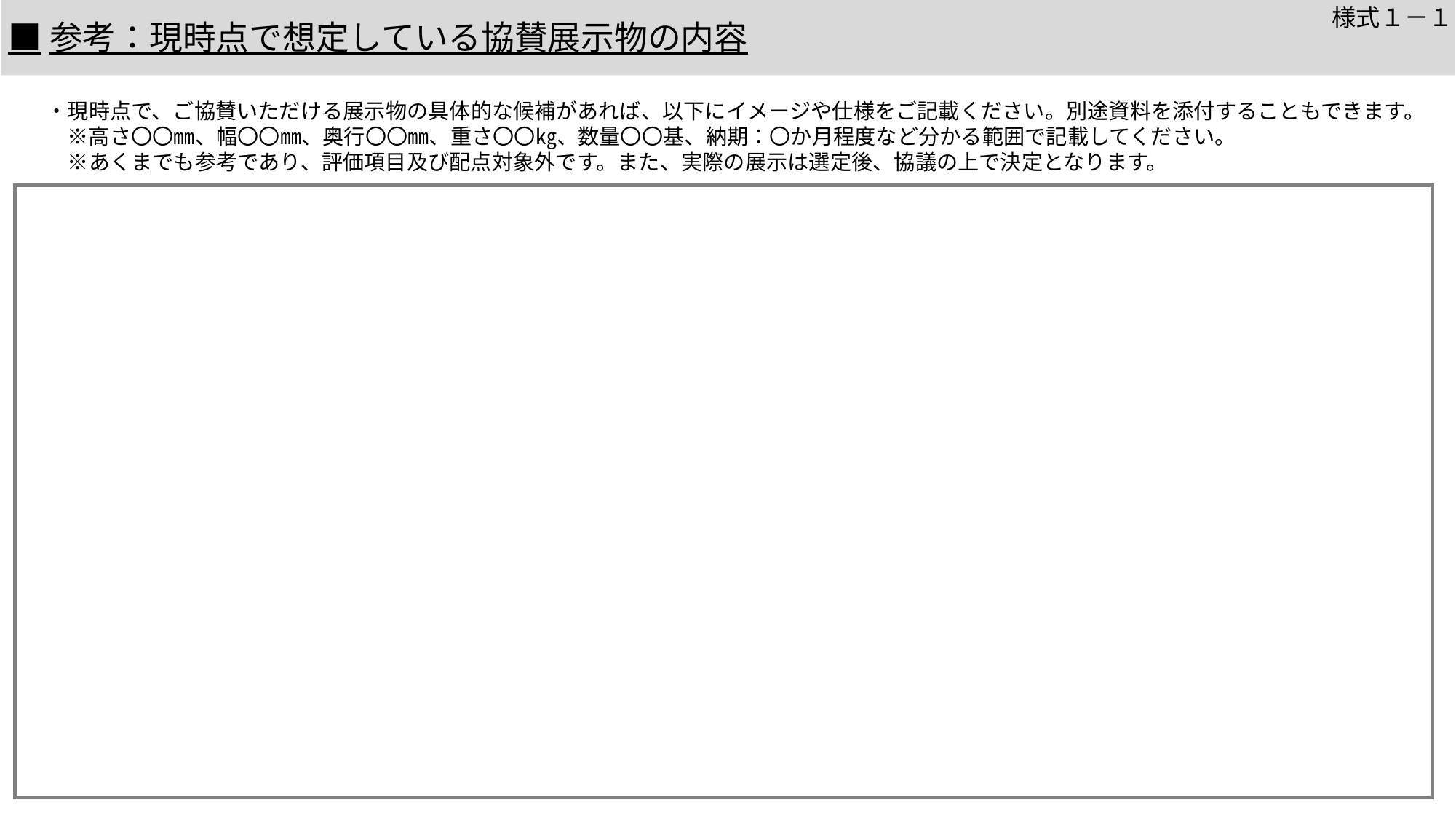

様式１－１

■参考：現時点で想定している協賛展示物の内容
・現時点で、ご協賛いただける展示物の具体的な候補があれば、以下にイメージや仕様をご記載ください。別途資料を添付することもできます。
　※高さ〇〇㎜、幅〇〇㎜、奥行〇〇㎜、重さ〇〇㎏、数量〇〇基、納期：〇か月程度など分かる範囲で記載してください。
　※あくまでも参考であり、評価項目及び配点対象外です。また、実際の展示は選定後、協議の上で決定となります。